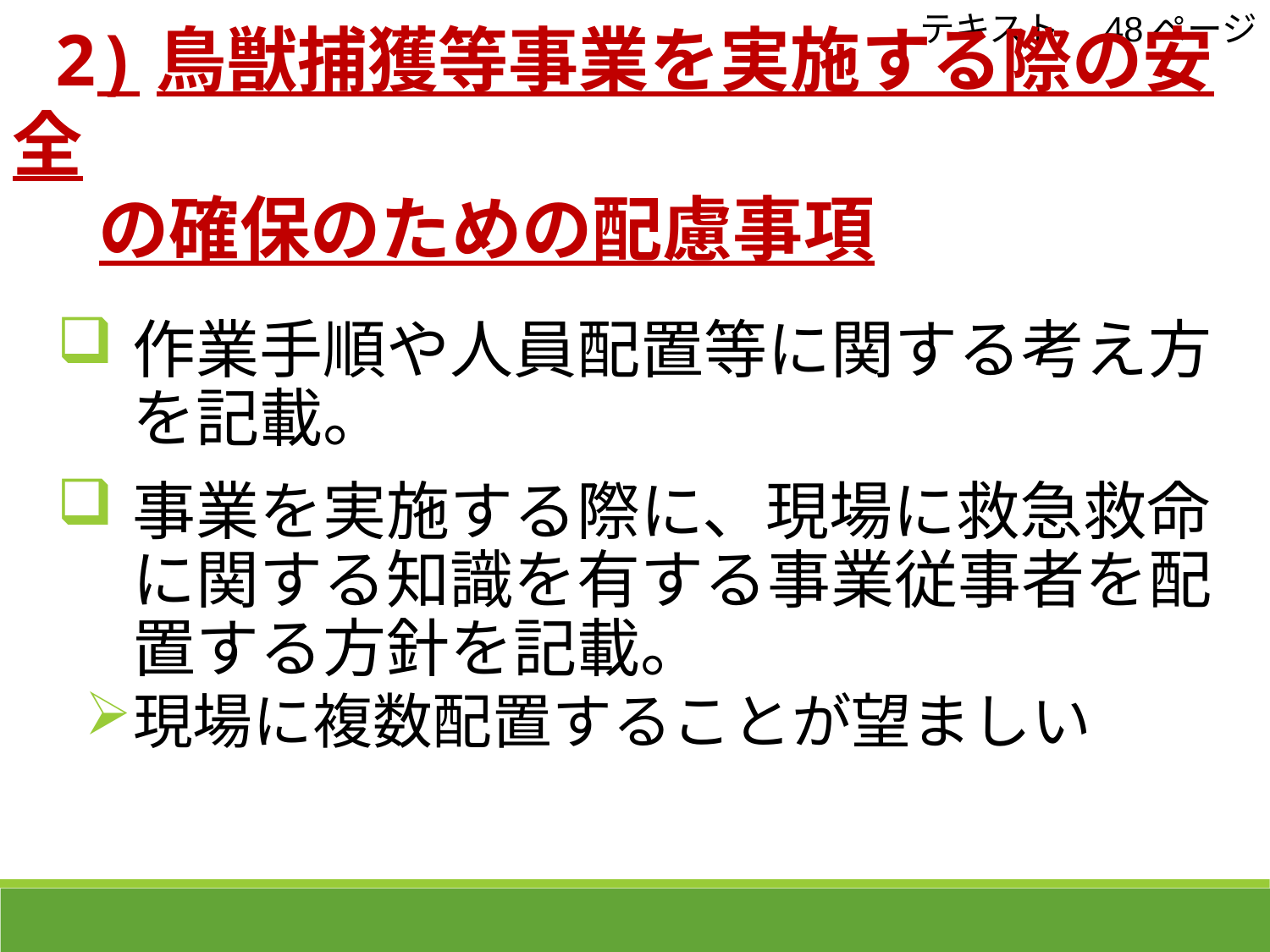

テキスト　48ページ
 2)鳥獣捕獲等事業を実施する際の安全
　 の確保のための配慮事項
作業手順や人員配置等に関する考え方を記載。
事業を実施する際に、現場に救急救命に関する知識を有する事業従事者を配置する方針を記載。
現場に複数配置することが望ましい